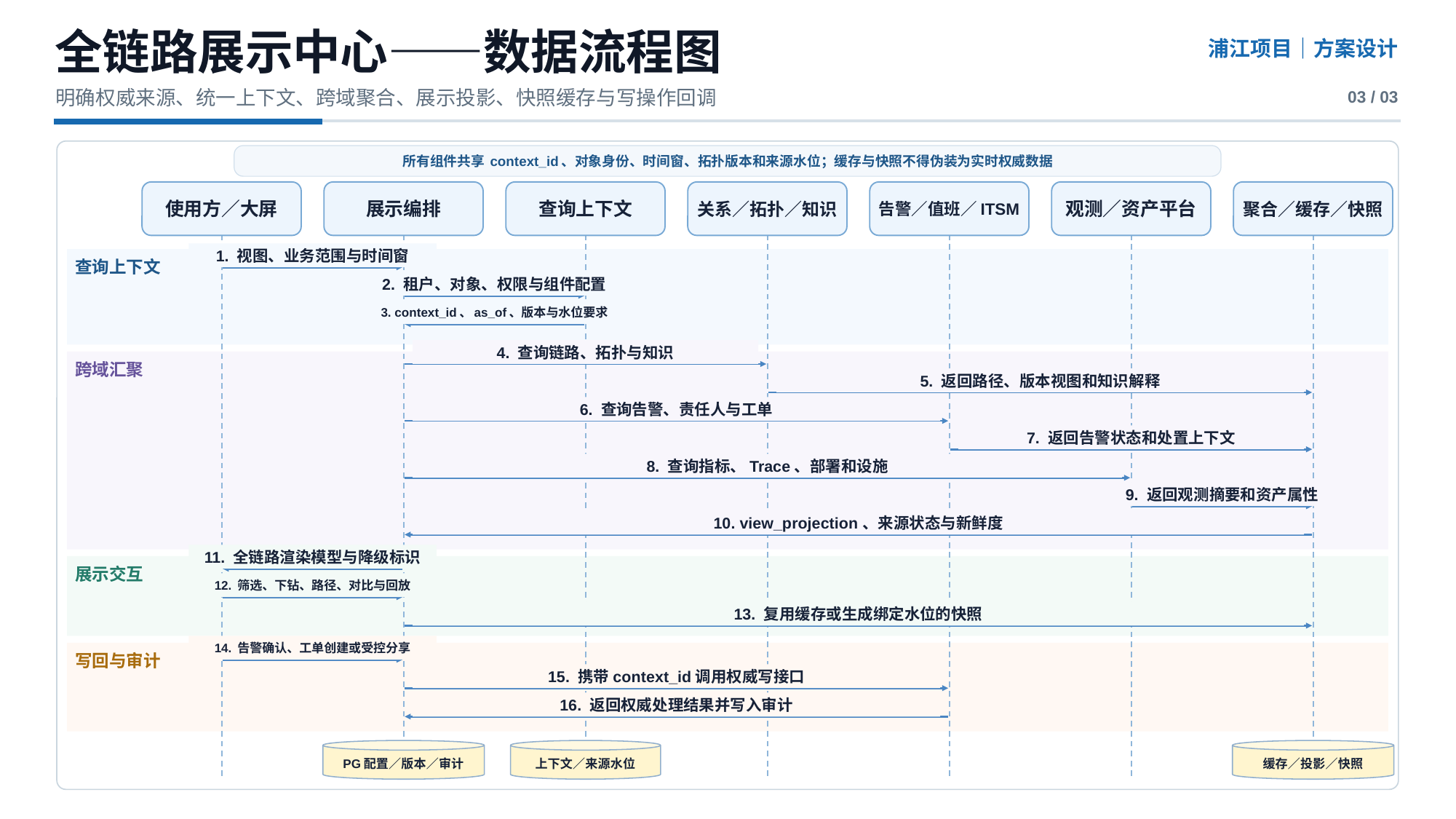

全链路展示中心——数据流程图
浦江项目｜方案设计
明确权威来源、统一上下文、跨域聚合、展示投影、快照缓存与写操作回调
03 / 03

所有组件共享 context_id、对象身份、时间窗、拓扑版本和来源水位；缓存与快照不得伪装为实时权威数据
使用方／大屏
展示编排
查询上下文
关系／拓扑／知识
告警／值班／ITSM
观测／资产平台
聚合／缓存／快照

1. 视图、业务范围与时间窗

查询上下文

2. 租户、对象、权限与组件配置

3. context_id、as_of、版本与水位要求

4. 查询链路、拓扑与知识

跨域汇聚

5. 返回路径、版本视图和知识解释

6. 查询告警、责任人与工单

7. 返回告警状态和处置上下文

8. 查询指标、Trace、部署和设施

9. 返回观测摘要和资产属性

10. view_projection、来源状态与新鲜度

11. 全链路渲染模型与降级标识

展示交互

12. 筛选、下钻、路径、对比与回放

13. 复用缓存或生成绑定水位的快照

14. 告警确认、工单创建或受控分享

写回与审计

15. 携带context_id调用权威写接口

16. 返回权威处理结果并写入审计

PG配置／版本／审计
上下文／来源水位
缓存／投影／快照